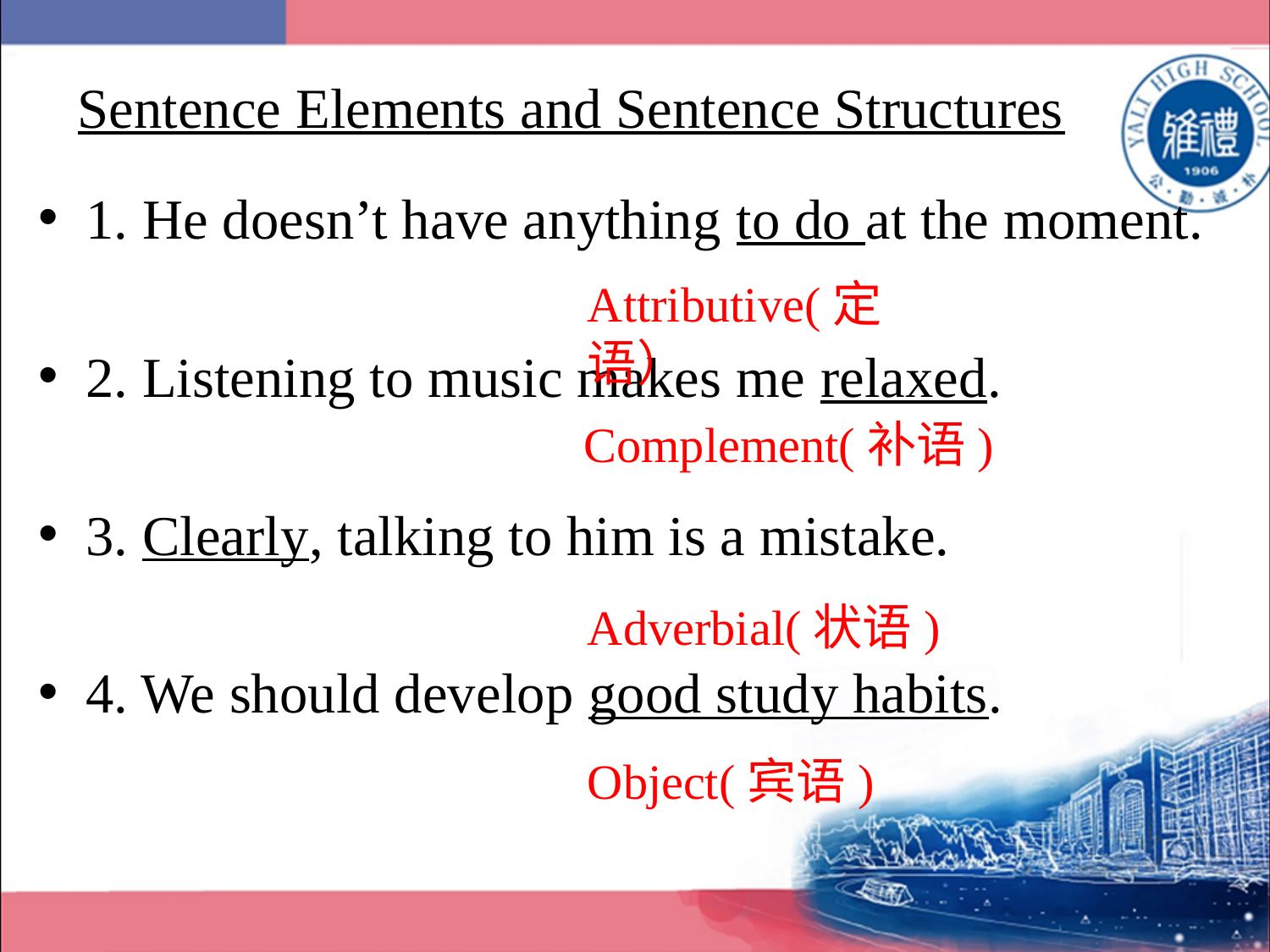

# Sentence Elements and Sentence Structures
1. He doesn’t have anything to do at the moment.

2. Listening to music makes me relaxed.

3. Clearly, talking to him is a mistake.

4. We should develop good study habits.

Attributive(定语）
Complement(补语)
Adverbial(状语)
Object(宾语)